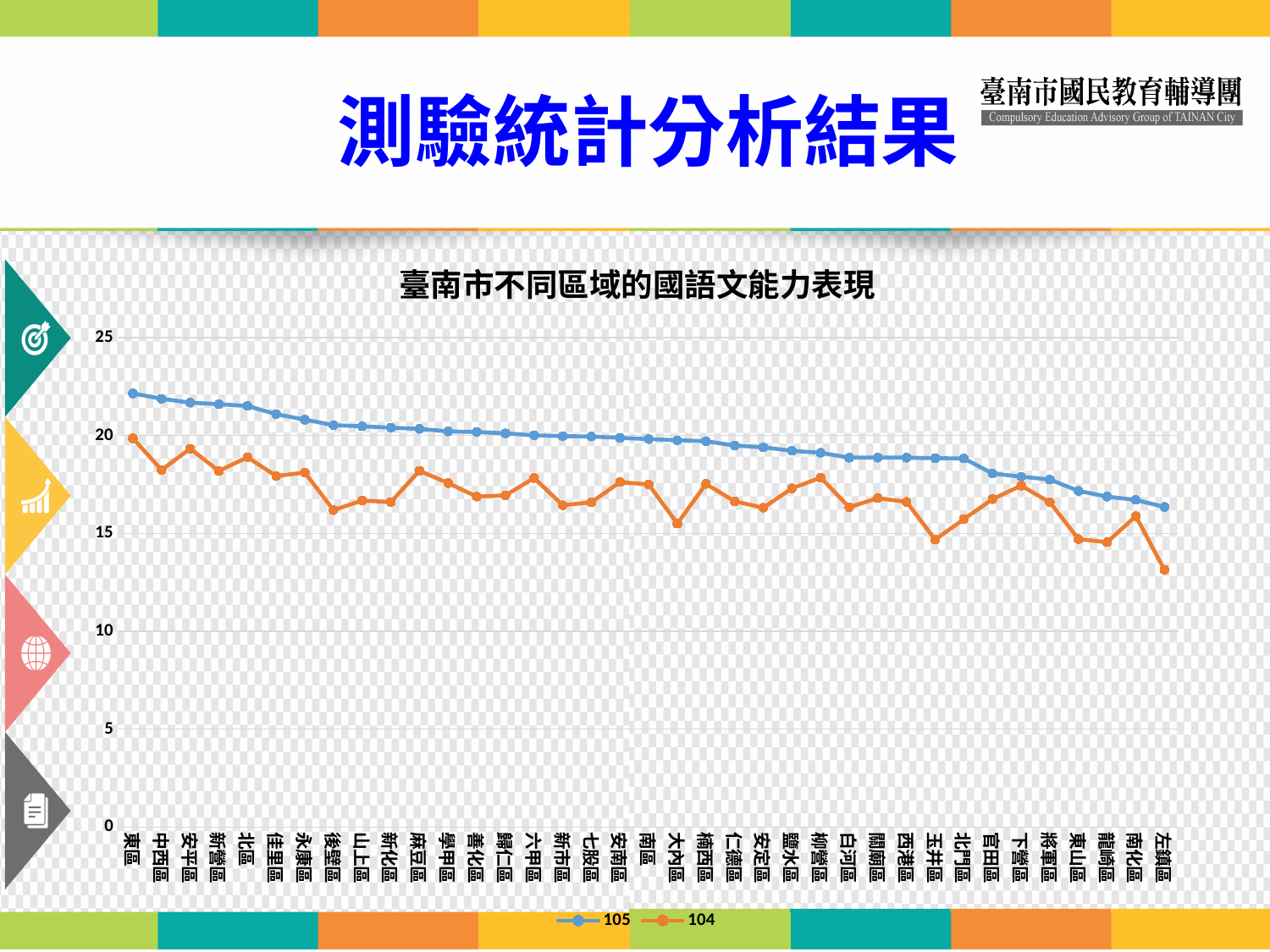

# 測驗統計分析結果

### Chart: 臺南市不同區域的國語文能力表現

| Category | 105 | 104 |
|---|---|---|
| 東區 | 22.15 | 19.86 |
| 中西區 | 21.88 | 18.24 |
| 安平區 | 21.68 | 19.33 |
| 新營區 | 21.6 | 18.19 |
| 北區 | 21.51 | 18.89 |
| 佳里區 | 21.09 | 17.93 |
| 永康區 | 20.81 | 18.11 |
| 後壁區 | 20.53 | 16.19 |
| 山上區 | 20.47 | 16.68 |
| 新化區 | 20.4 | 16.6 |
| 麻豆區 | 20.34 | 18.2 |
| 學甲區 | 20.21 | 17.57 |
| 善化區 | 20.18 | 16.88 |
| 歸仁區 | 20.11 | 16.94 |
| 六甲區 | 20.01 | 17.83 |
| 新市區 | 19.97 | 16.44 |
| 七股區 | 19.95 | 16.59 |
| 安南區 | 19.88 | 17.62 |
| 南區 | 19.82 | 17.5 |
| 大內區 | 19.76 | 15.5 |
| 楠西區 | 19.71 | 17.53 |
| 仁德區 | 19.49 | 16.64 |
| 安定區 | 19.4 | 16.31 |
| 鹽水區 | 19.22 | 17.3 |
| 柳營區 | 19.12 | 17.85 |
| 白河區 | 18.87 | 16.34 |
| 關廟區 | 18.87 | 16.8 |
| 西港區 | 18.87 | 16.61 |
| 玉井區 | 18.84 | 14.68 |
| 北門區 | 18.83 | 15.73 |
| 官田區 | 18.06 | 16.75 |
| 下營區 | 17.9 | 17.44 |
| 將軍區 | 17.75 | 16.59 |
| 東山區 | 17.17 | 14.71 |
| 龍崎區 | 16.88 | 14.55 |
| 南化區 | 16.71 | 15.88 |
| 左鎮區 | 16.35 | 13.14 |